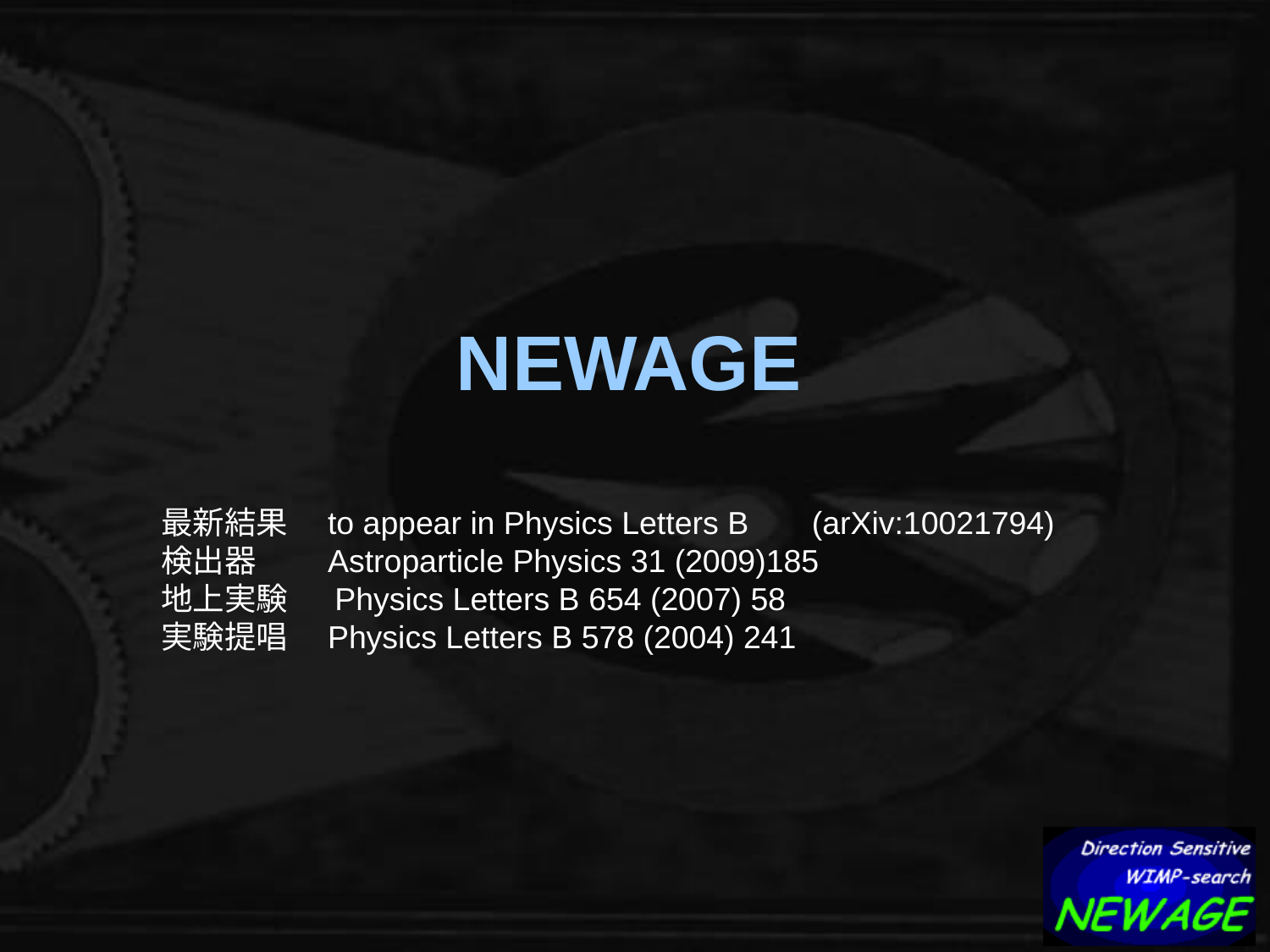

# NEWAGE
最新結果　to appear in Physics Letters B 　 (arXiv:10021794)
検出器　　Astroparticle Physics 31 (2009)185
地上実験　 Physics Letters B 654 (2007) 58
実験提唱　Physics Letters B 578 (2004) 241